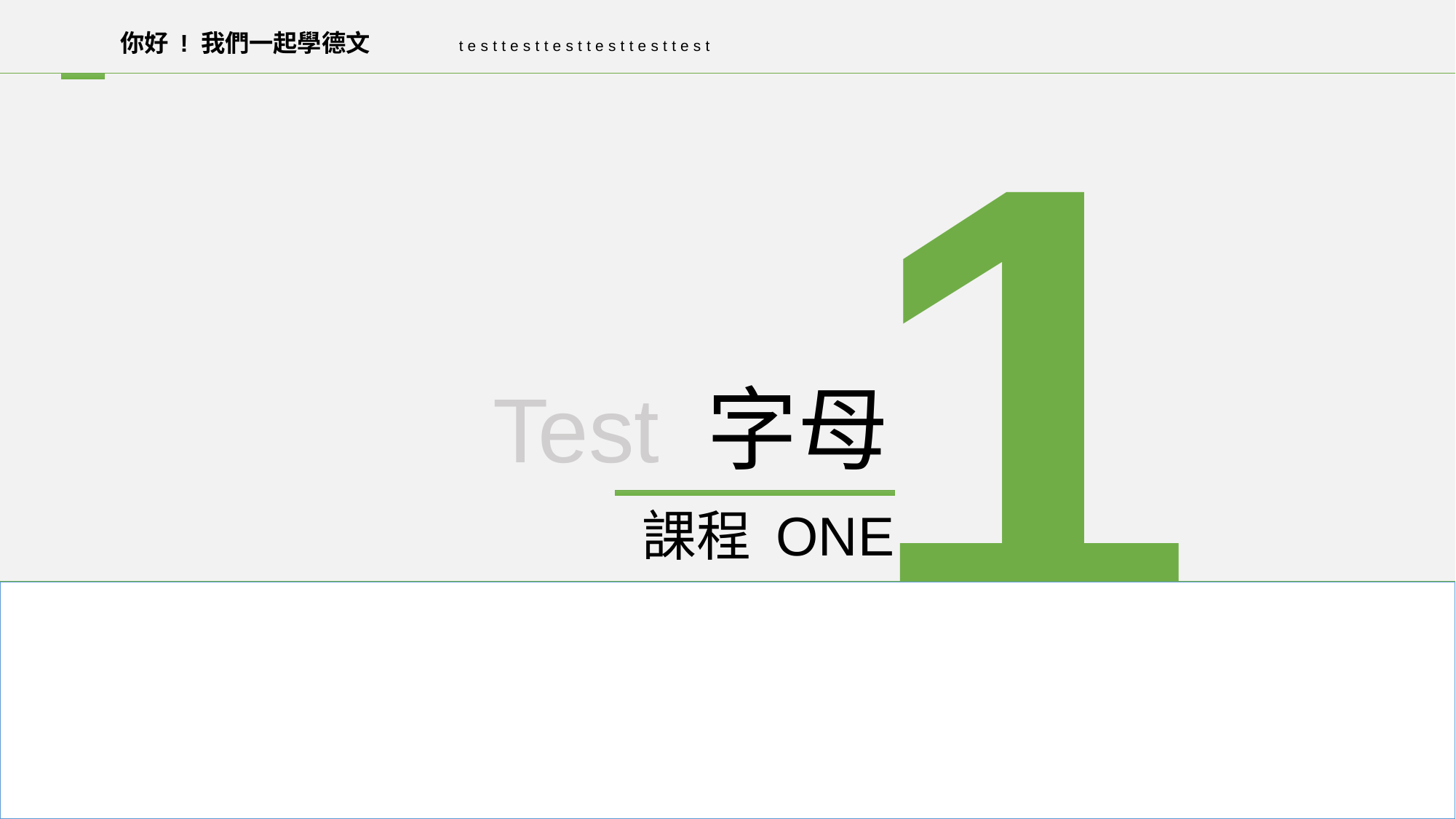

1
你好 ! 我們一起學德文
testtesttesttesttesttest

Test 字母

課程 ONE